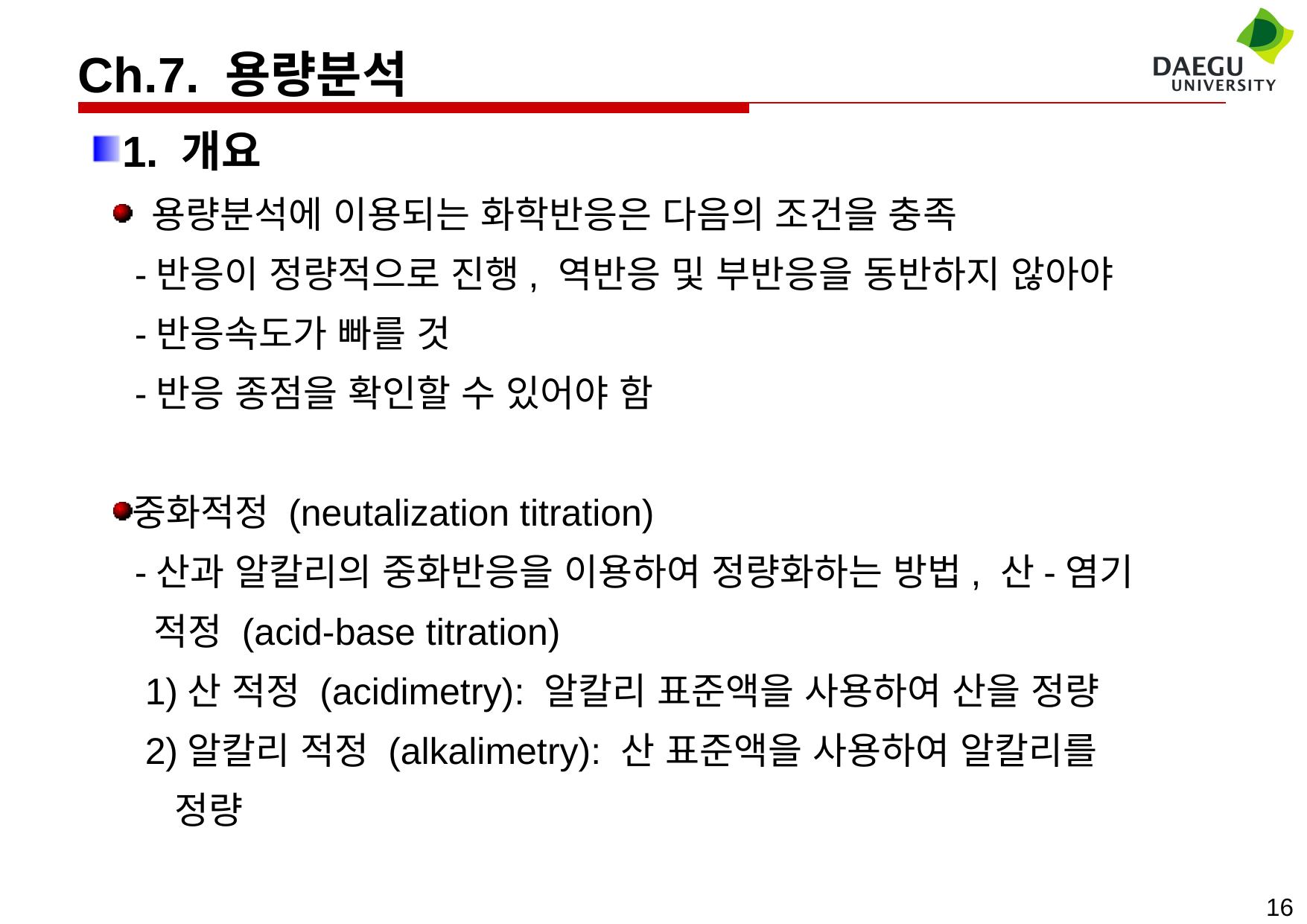

Ch.7. 용량분석
1. 개요
 용량분석에 이용되는 화학반응은 다음의 조건을 충족
  -반응이 정량적으로 진행, 역반응 및 부반응을 동반하지 않아야
  -반응속도가 빠를 것
  -반응 종점을 확인할 수 있어야 함

중화적정 (neutalization titration)
  -산과 알칼리의 중화반응을 이용하여 정량화하는 방법, 산-염기
   적정 (acid-base titration)
   1)산 적정 (acidimetry): 알칼리 표준액을 사용하여 산을 정량
   2)알칼리 적정 (alkalimetry): 산 표준액을 사용하여 알칼리를
     정량

16